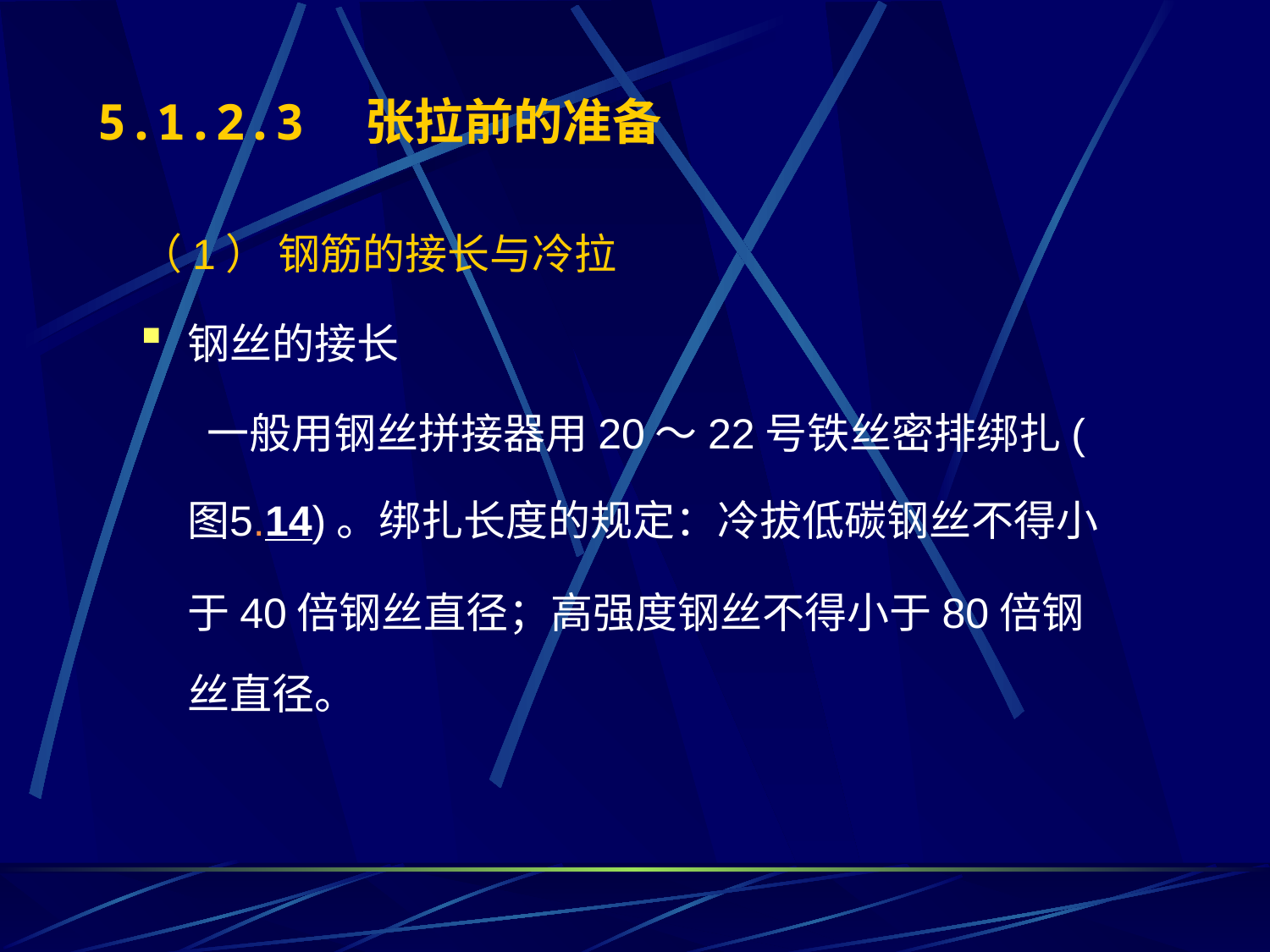

5.1.2.3　张拉前的准备
（1） 钢筋的接长与冷拉
钢丝的接长
      一般用钢丝拼接器用20～22号铁丝密排绑扎(图5.14)。绑扎长度的规定：冷拔低碳钢丝不得小于40倍钢丝直径；高强度钢丝不得小于80倍钢丝直径。